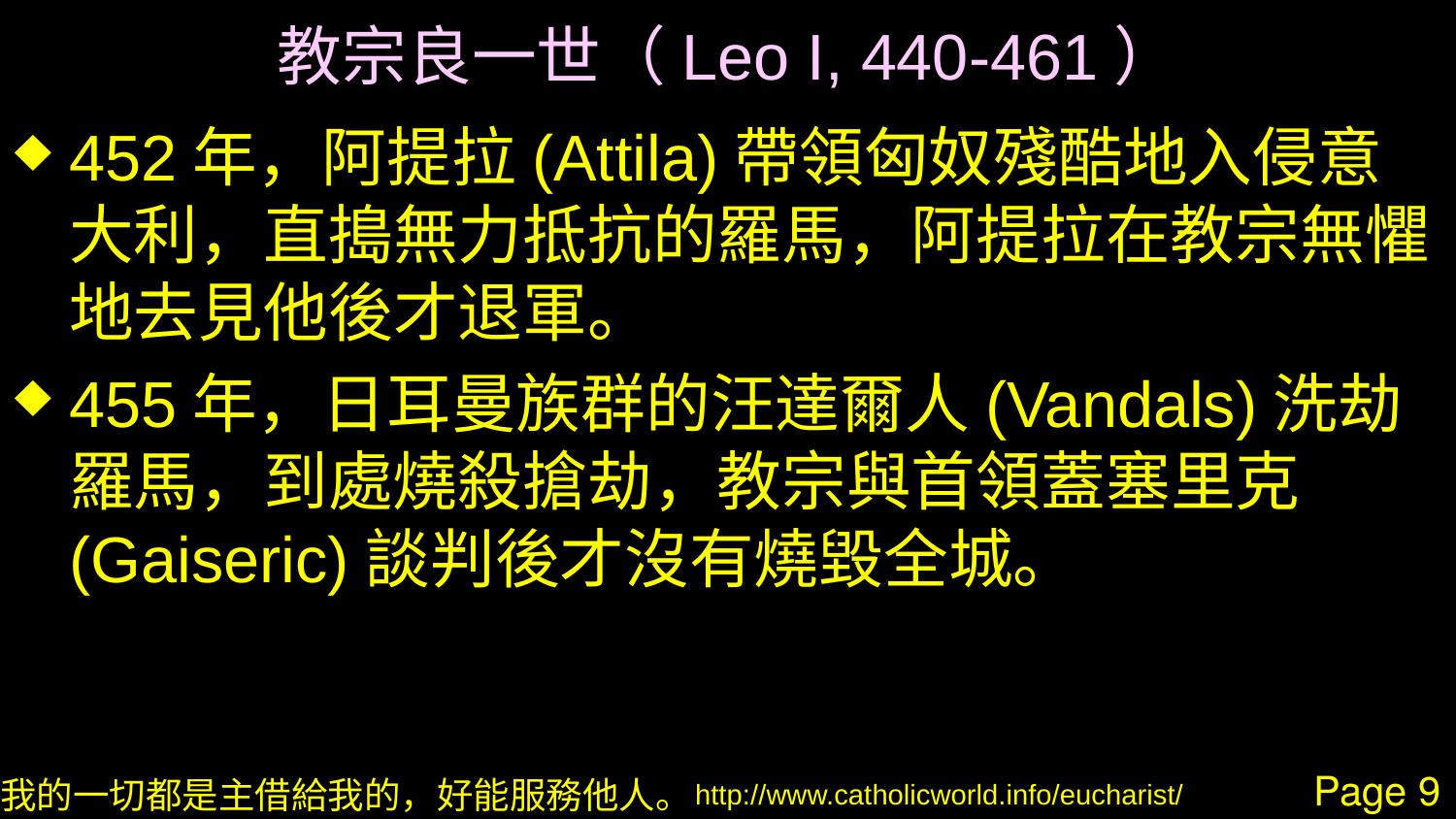

# 教宗良一世（Leo I, 440-461）
452年，阿提拉(Attila)帶領匈奴殘酷地入侵意大利，直搗無力抵抗的羅馬，阿提拉在教宗無懼地去見他後才退軍。
455年，日耳曼族群的汪達爾人(Vandals)洗劫羅馬，到處燒殺搶劫，教宗與首領蓋塞里克(Gaiseric)談判後才沒有燒毀全城。